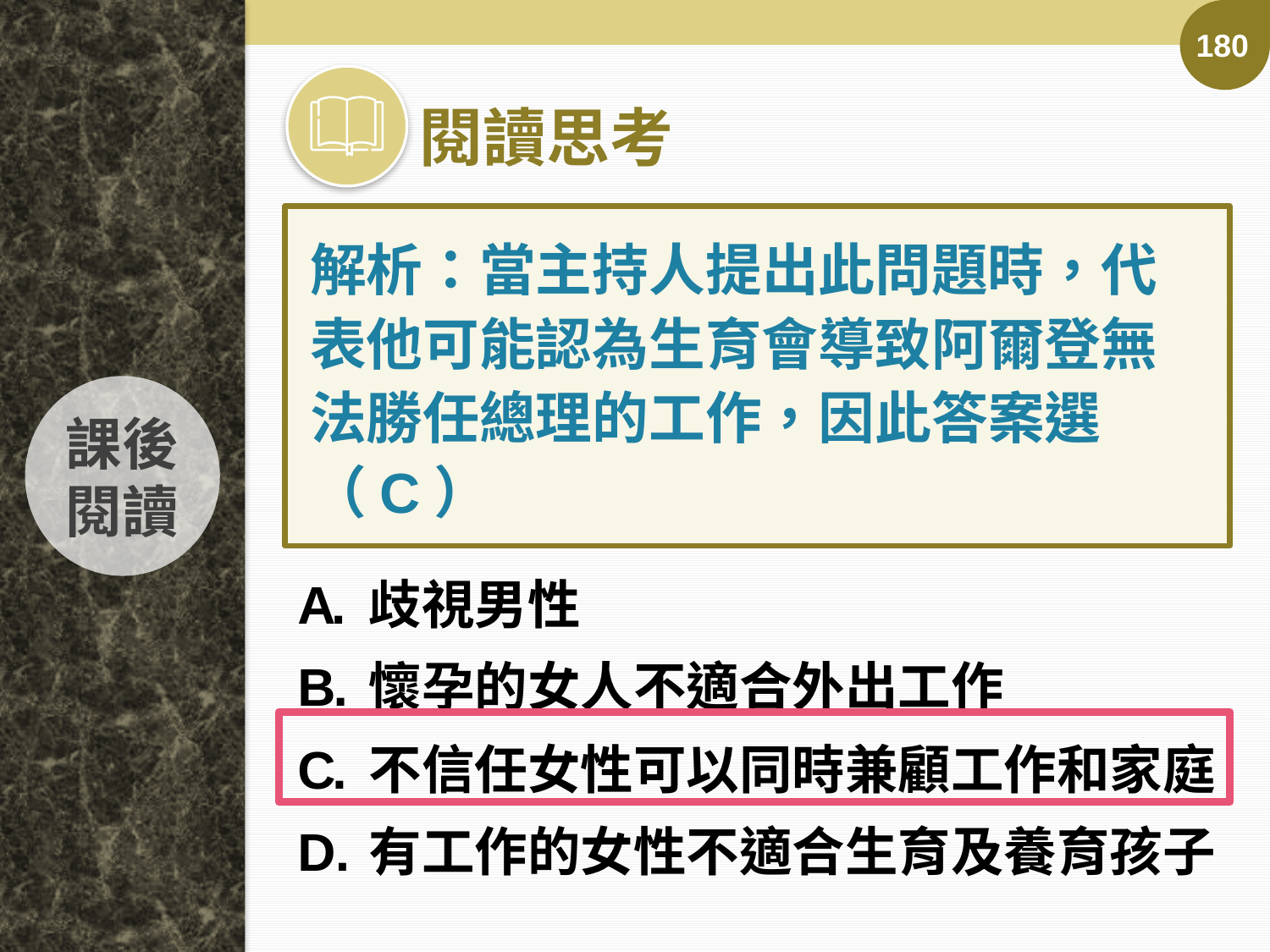

180
解析：當主持人提出此問題時，代表他可能認為生育會導致阿爾登無法勝任總理的工作，因此答案選（C）
根據課後閱讀所提及的電視脫口秀節目主持人對阿爾登提問的內容，可推論出社會上可能具有下列何種印象？
歧視男性
懷孕的女人不適合外出工作
不信任女性可以同時兼顧工作和家庭
有工作的女性不適合生育及養育孩子